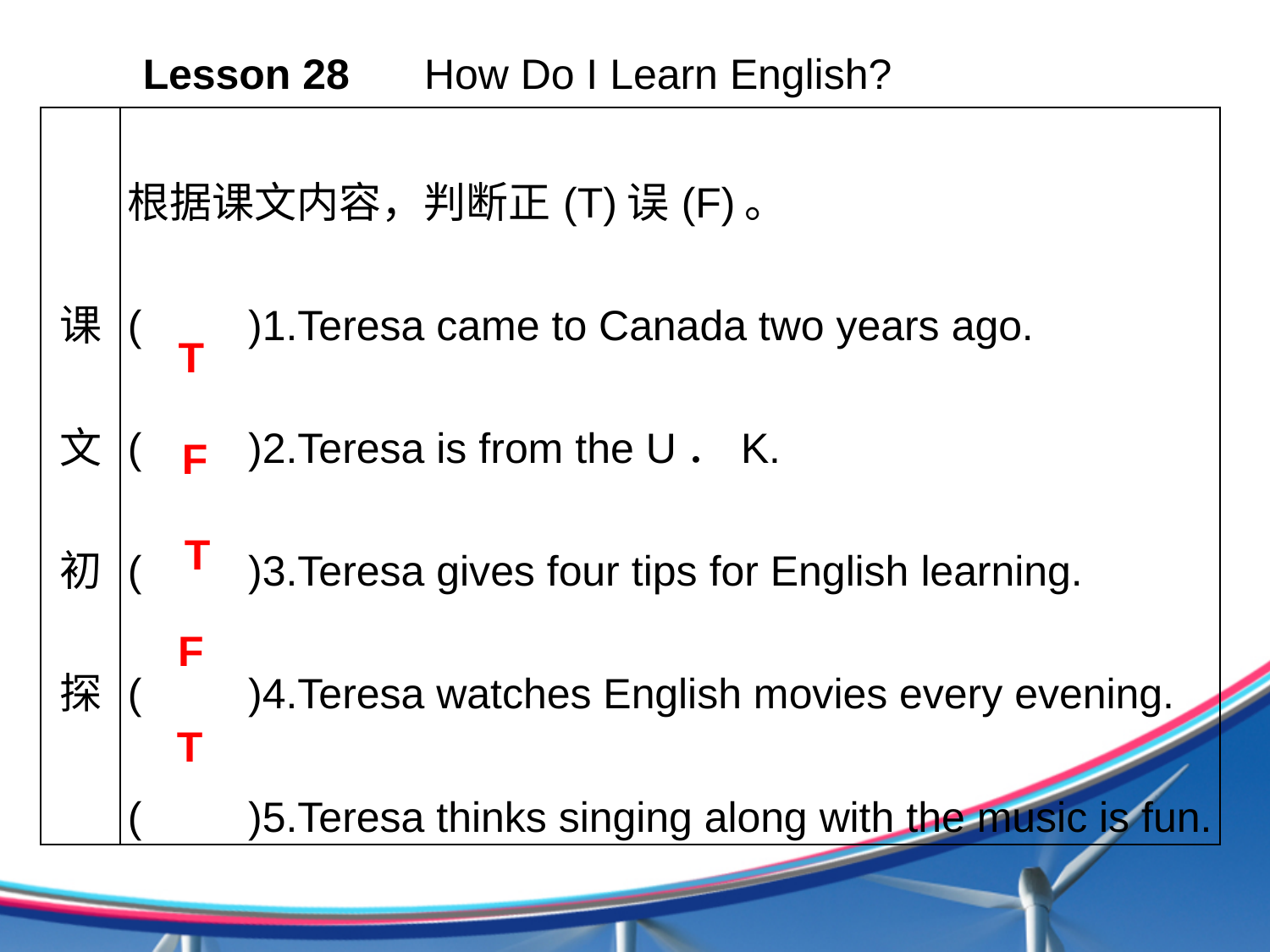

Lesson 28 　How Do I Learn English?
| 课文初探 | 根据课文内容，判断正(T)误(F)。 (　　)1.Teresa came to Canada two years ago. (　　)2.Teresa is from the U．K. (　　)3.Teresa gives four tips for English learning. (　　)4.Teresa watches English movies every evening. (　　)5.Teresa thinks singing along with the music is fun. |
| --- | --- |
T
F
T
F
T